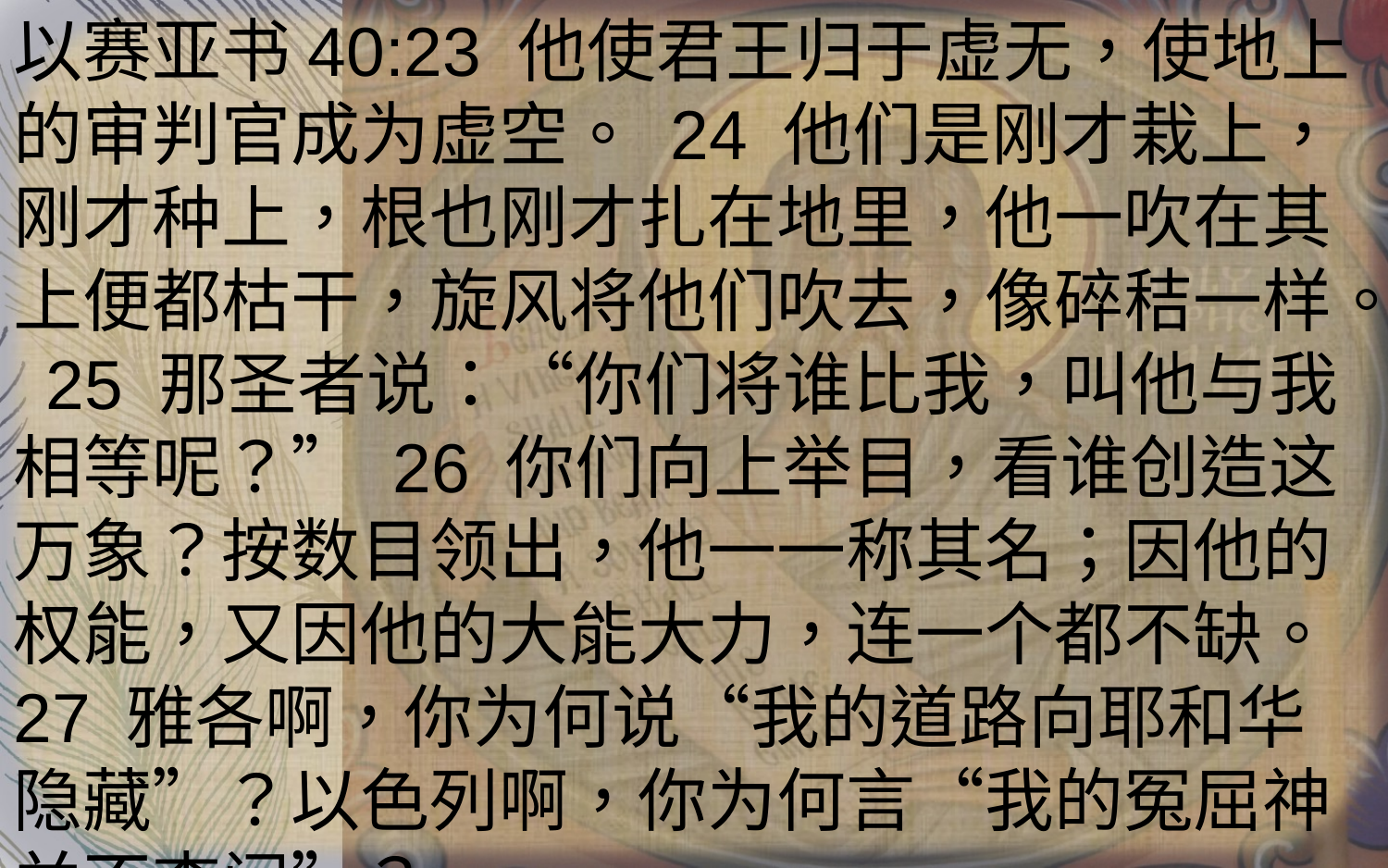

以赛亚书40:23 他使君王归于虚无，使地上的审判官成为虚空。 24 他们是刚才栽上，刚才种上，根也刚才扎在地里，他一吹在其上便都枯干，旋风将他们吹去，像碎秸一样。 25 那圣者说：“你们将谁比我，叫他与我相等呢？” 26 你们向上举目，看谁创造这万象？按数目领出，他一一称其名；因他的权能，又因他的大能大力，连一个都不缺。27 雅各啊，你为何说“我的道路向耶和华隐藏”？以色列啊，你为何言“我的冤屈神并不查问”？